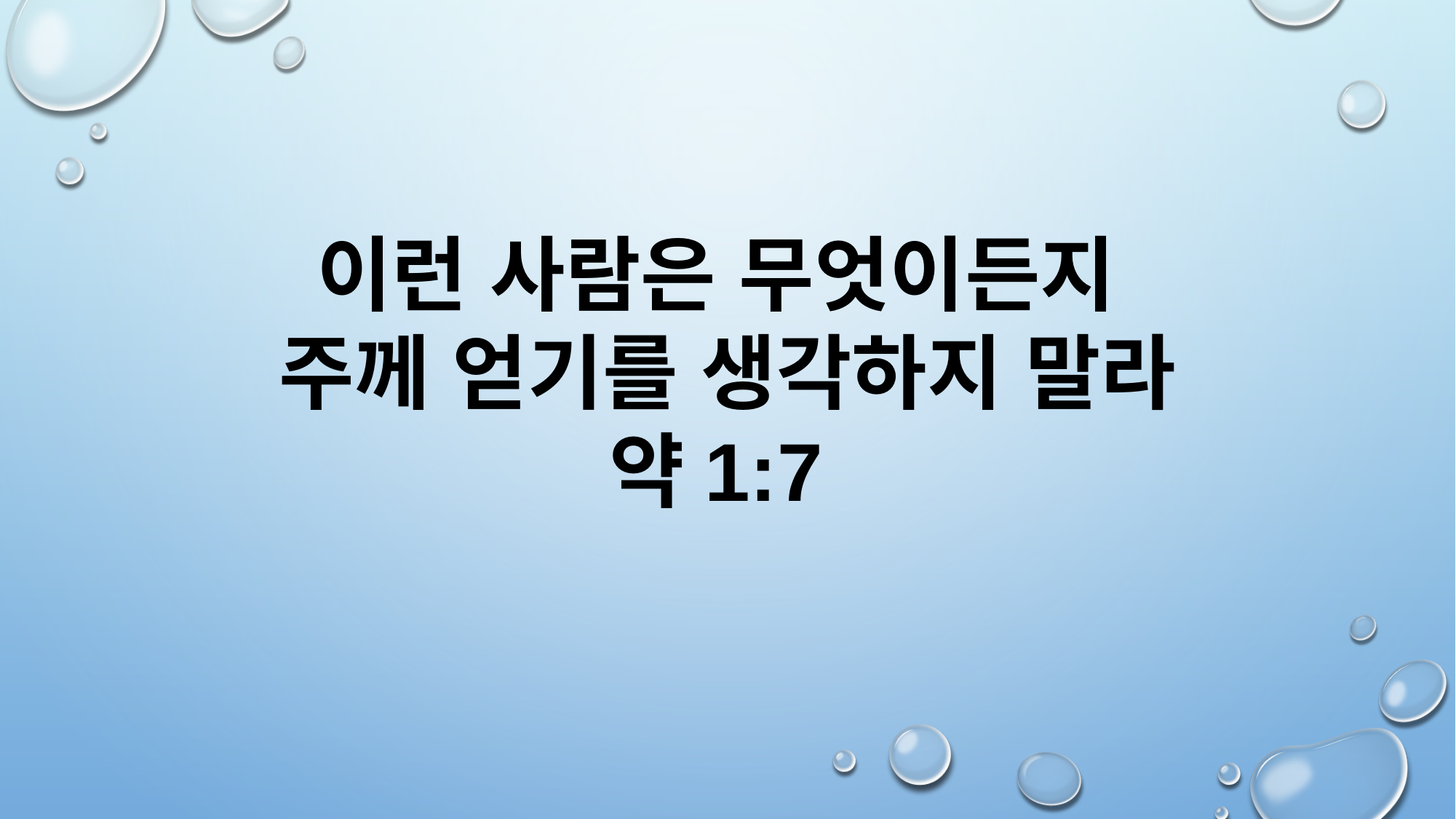

이런 사람은 무엇이든지
주께 얻기를 생각하지 말라
약1:7